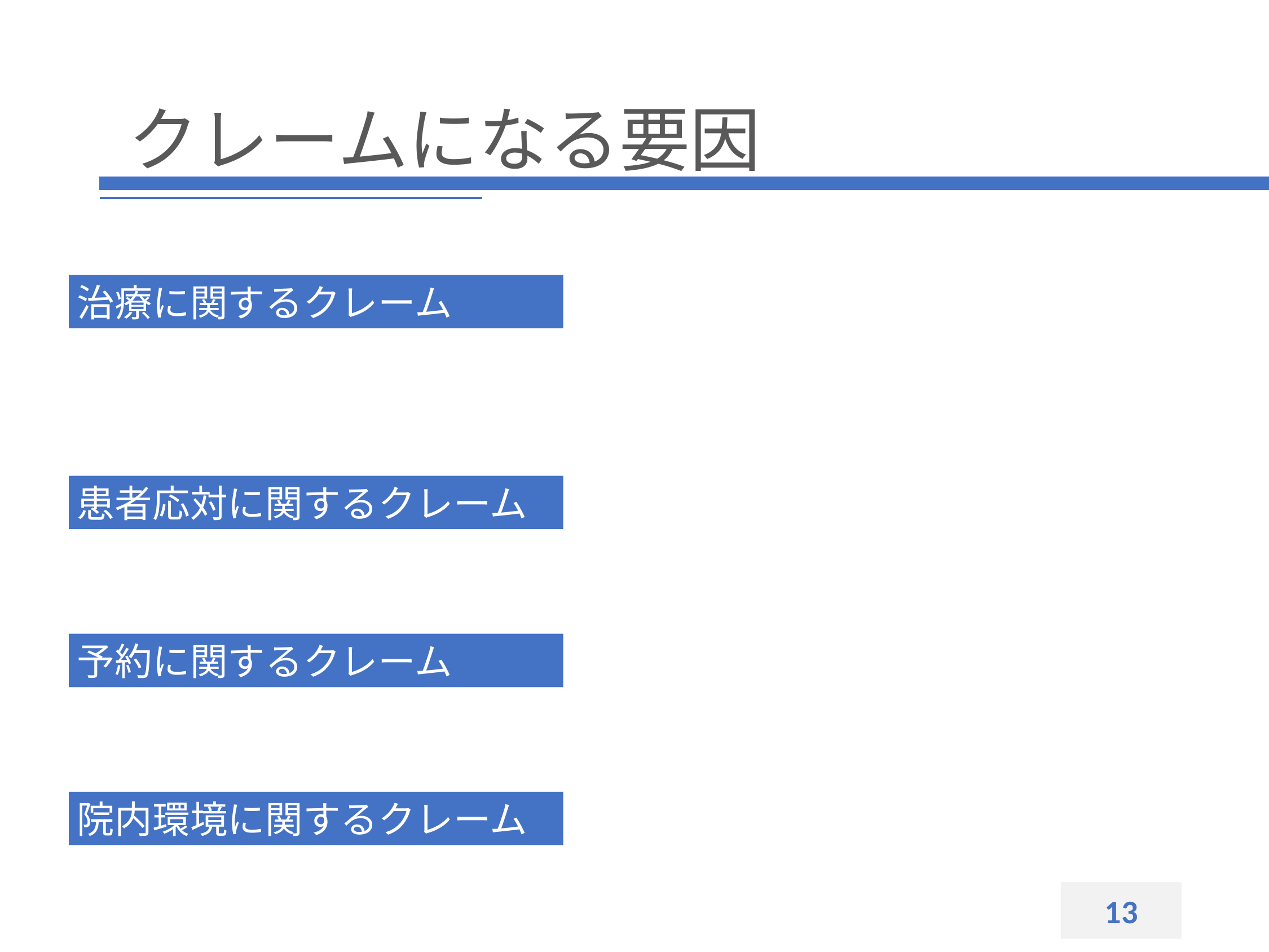

クレームになる要因
治療に関するクレーム
患者応対に関するクレーム
予約に関するクレーム
院内環境に関するクレーム
13